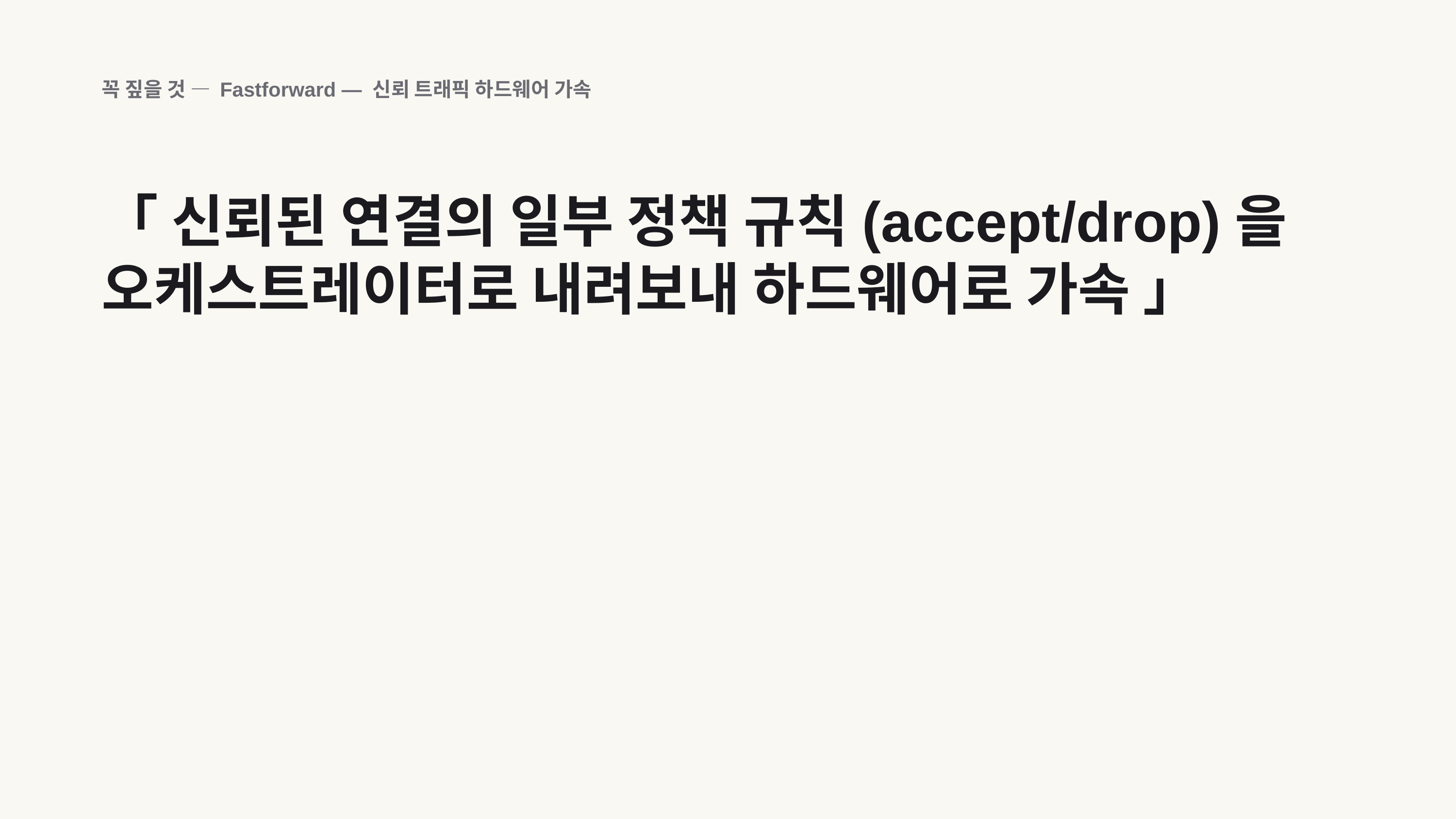

꼭 짚을 것 — Fastforward — 신뢰 트래픽 하드웨어 가속
「 신뢰된 연결의 일부 정책 규칙(accept/drop)을 오케스트레이터로 내려보내 하드웨어로 가속 」